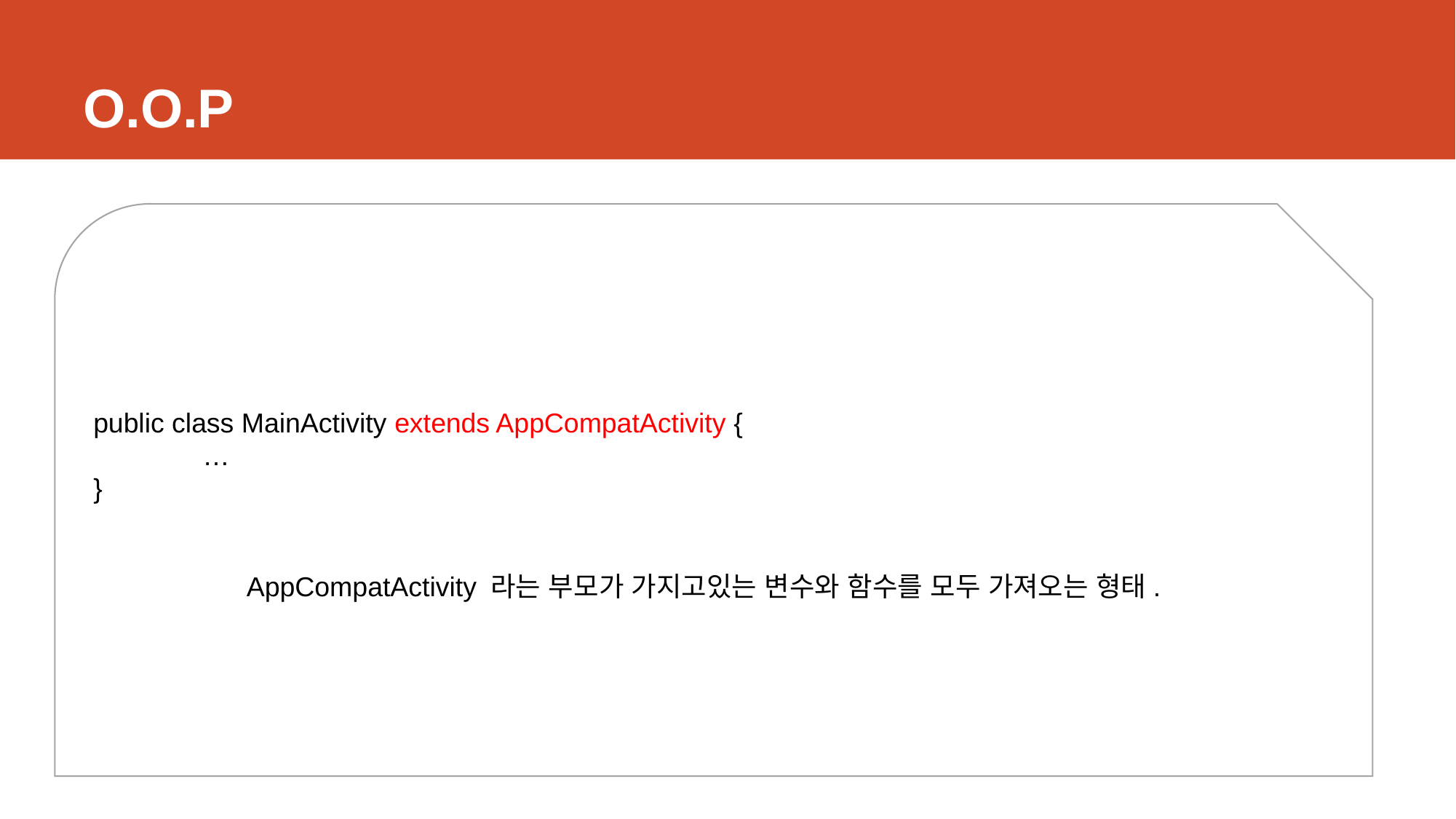

# O.O.P
public class MainActivity extends AppCompatActivity {
	…
}

AppCompatActivity 라는 부모가 가지고있는 변수와 함수를 모두 가져오는 형태.